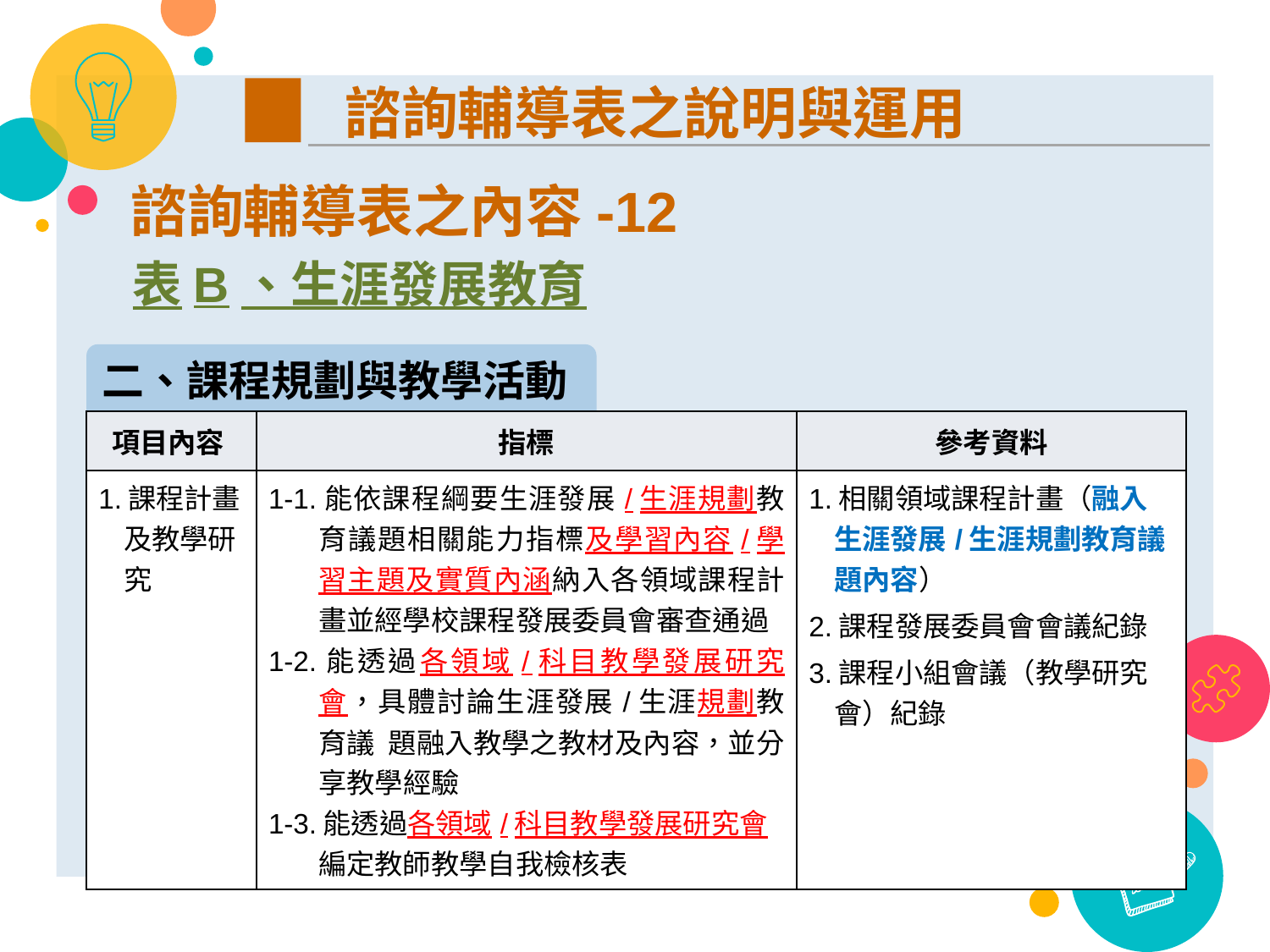

諮詢輔導表之說明與運用

諮詢輔導表之內容-12
表B、生涯發展教育
二、課程規劃與教學活動
| 項目內容 | 指標 | 參考資料 |
| --- | --- | --- |
| 1.課程計畫及教學研究 | 1-1.能依課程綱要生涯發展/生涯規劃教育議題相關能力指標及學習內容/學習主題及實質內涵納入各領域課程計畫並經學校課程發展委員會審查通過 1-2.能透過各領域/科目教學發展研究會，具體討論生涯發展/生涯規劃教育議 題融入教學之教材及內容，並分享教學經驗 1-3.能透過各領域/科目教學發展研究會編定教師教學自我檢核表 | 1.相關領域課程計畫（融入生涯發展/生涯規劃教育議題內容） 2.課程發展委員會會議紀錄 3.課程小組會議（教學研究會）紀錄 |